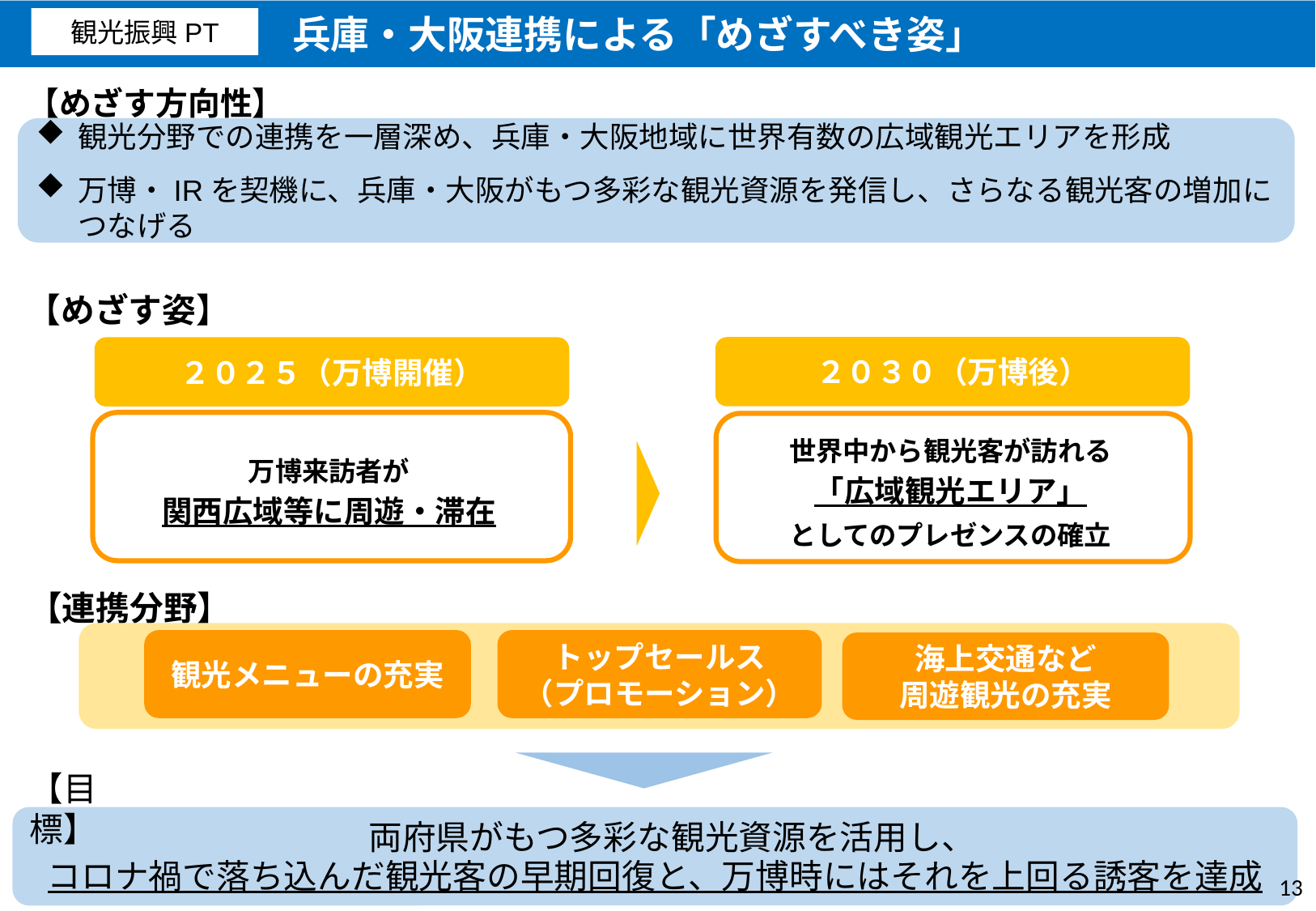

兵庫・大阪連携による「めざすべき姿」
観光振興PT
【めざす方向性】

観光分野での連携を一層深め、兵庫・大阪地域に世界有数の広域観光エリアを形成
万博・IRを契機に、兵庫・大阪がもつ多彩な観光資源を発信し、さらなる観光客の増加につなげる
【めざす姿】
２０３０（万博後）
２０２５（万博開催）
万博来訪者が
関西広域等に周遊・滞在
世界中から観光客が訪れる
「広域観光エリア」
としてのプレゼンスの確立

【連携分野】

観光メニューの充実
トップセールス
（プロモーション）
海上交通など
周遊観光の充実

【目　　　標】
　両府県がもつ多彩な観光資源を活用し、
コロナ禍で落ち込んだ観光客の早期回復と、万博時にはそれを上回る誘客を達成
13